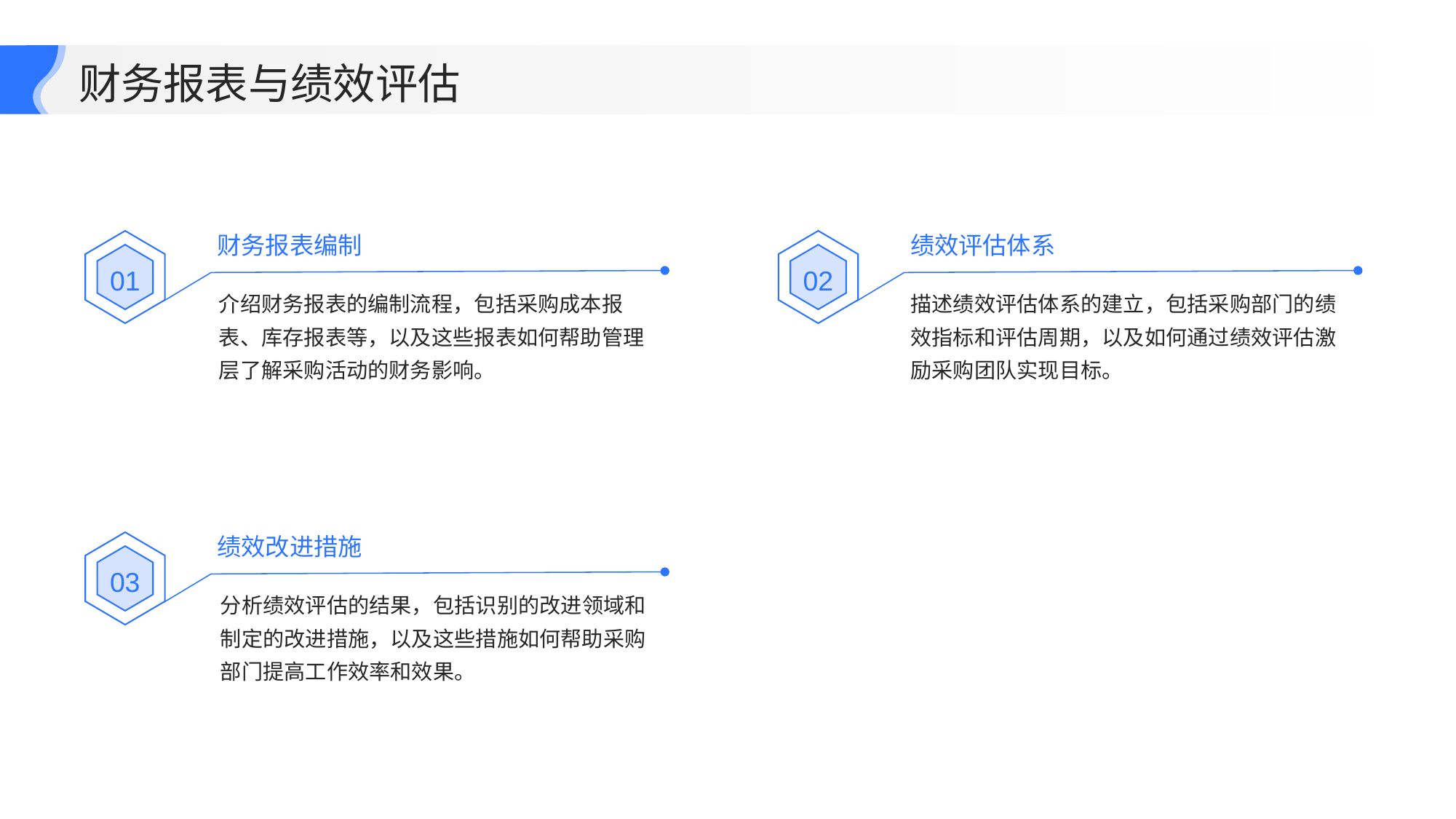

财务报表与绩效评估
财务报表编制
绩效评估体系

01
02

介绍财务报表的编制流程，包括采购成本报表、库存报表等，以及这些报表如何帮助管理层了解采购活动的财务影响。
描述绩效评估体系的建立，包括采购部门的绩效指标和评估周期，以及如何通过绩效评估激励采购团队实现目标。
绩效改进措施

03

分析绩效评估的结果，包括识别的改进领域和制定的改进措施，以及这些措施如何帮助采购部门提高工作效率和效果。